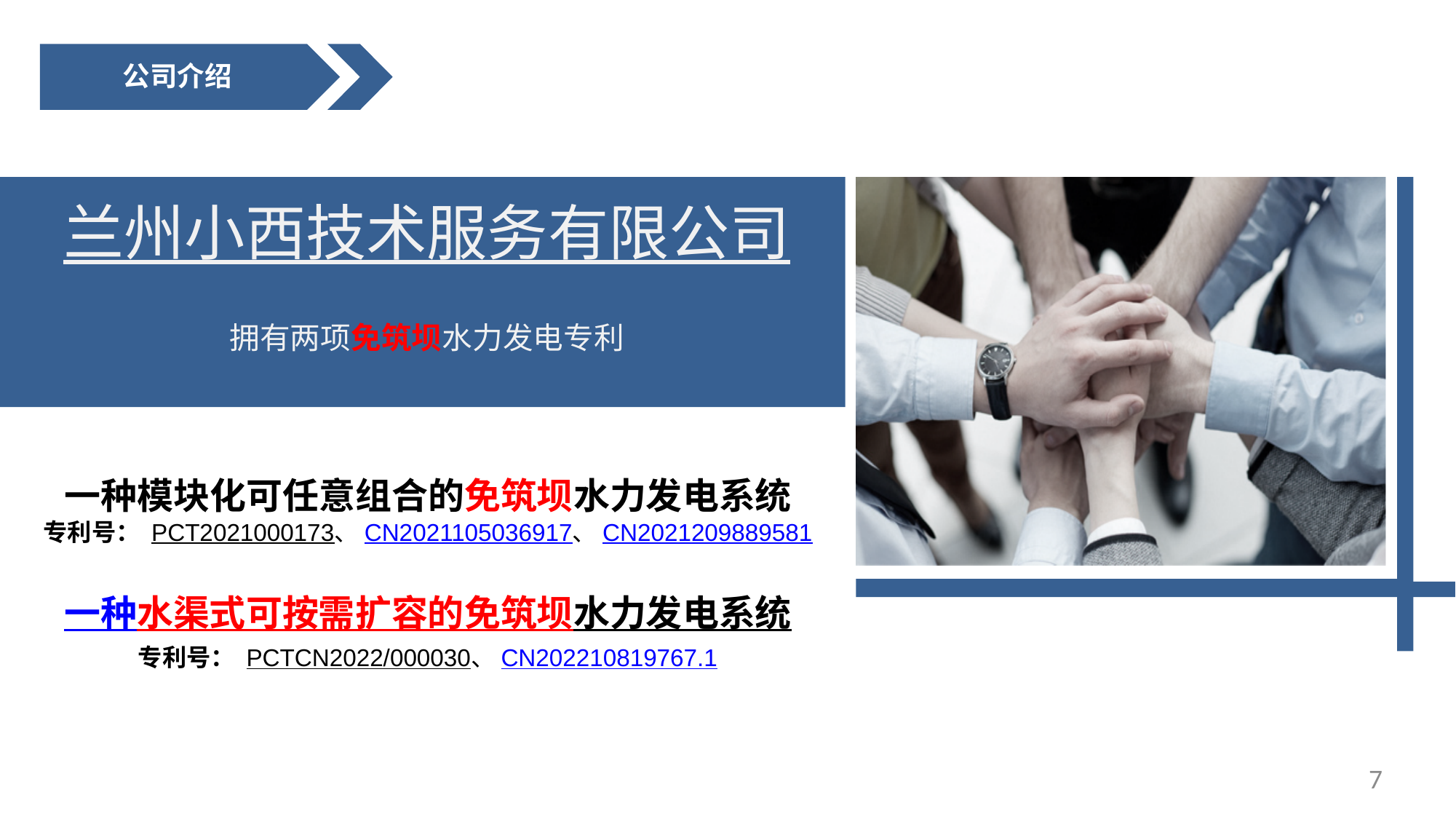

公司介绍

# 兰州小西技术服务有限公司 拥有两项免筑坝水力发电专利
一种模块化可任意组合的免筑坝水力发电系统
专利号： PCT2021000173、CN2021105036917、CN2021209889581

一种水渠式可按需扩容的免筑坝水力发电系统
专利号： PCTCN2022/000030、CN202210819767.1

7